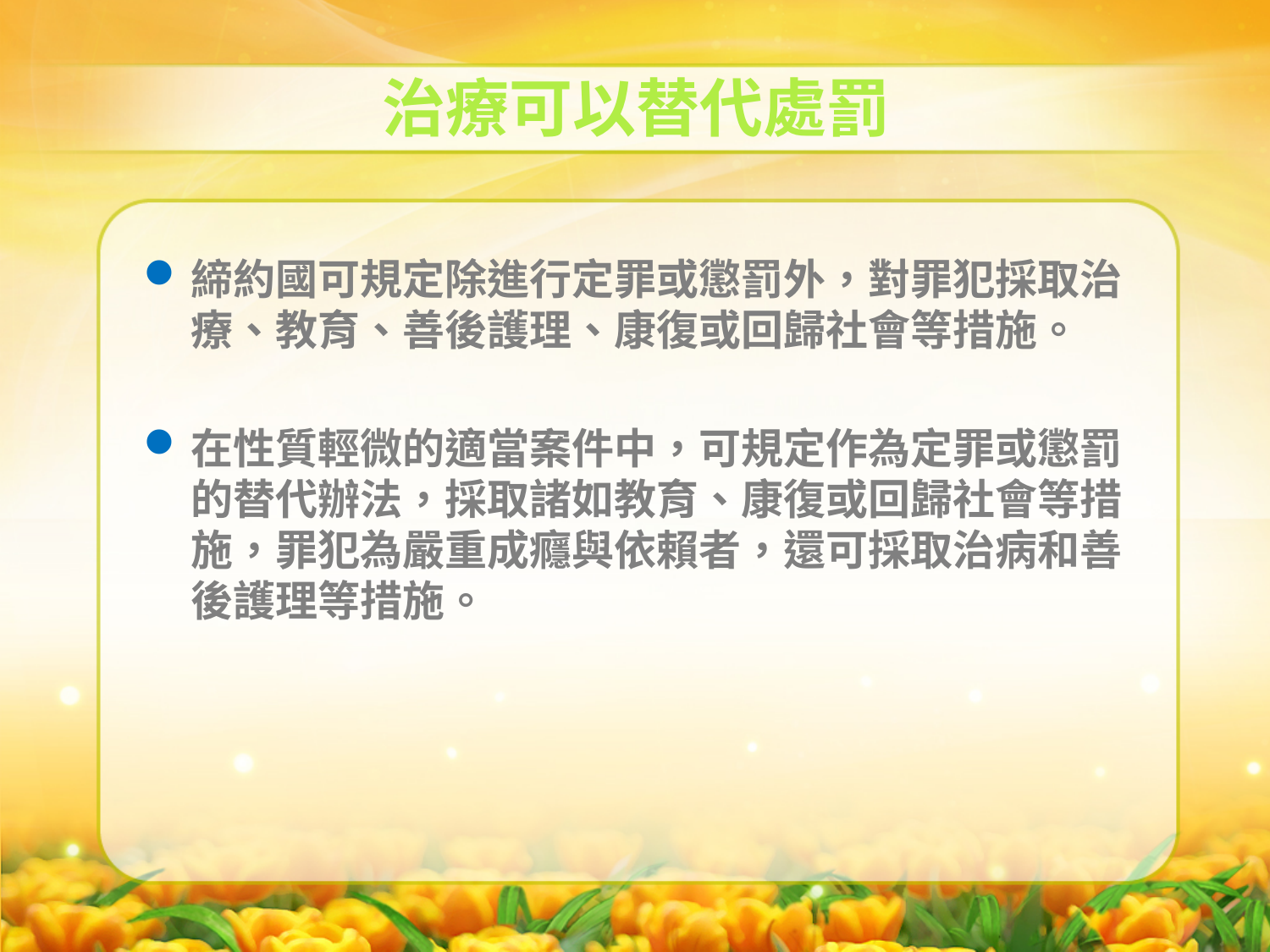

治療可以替代處罰
締約國可規定除進行定罪或懲罰外，對罪犯採取治療、教育、善後護理、康復或回歸社會等措施。

在性質輕微的適當案件中，可規定作為定罪或懲罰的替代辦法，採取諸如教育、康復或回歸社會等措施，罪犯為嚴重成癮與依賴者，還可採取治病和善後護理等措施。